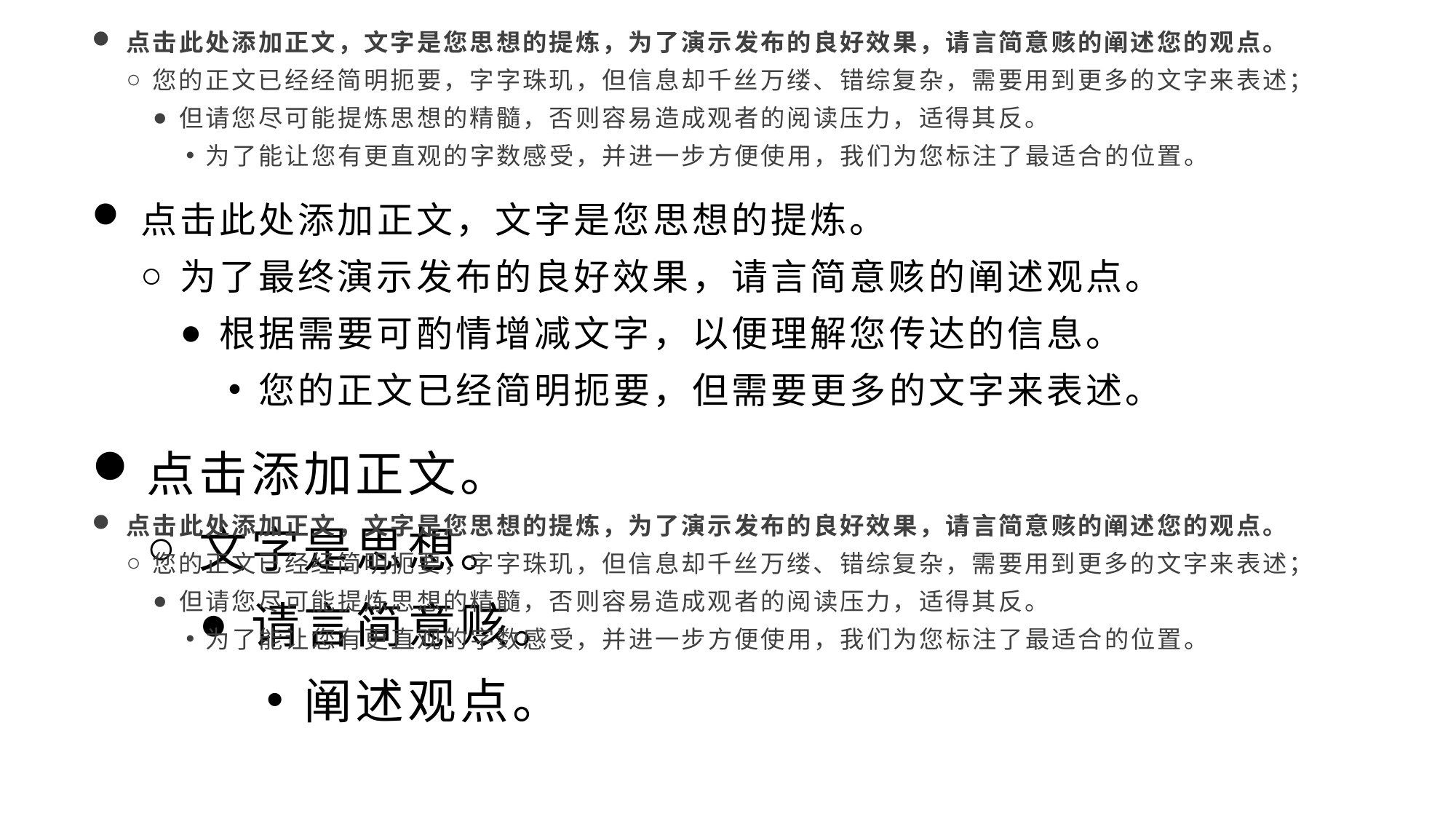

点击此处添加正文，文字是您思想的提炼，为了演示发布的良好效果，请言简意赅的阐述您的观点。
您的正文已经经简明扼要，字字珠玑，但信息却千丝万缕、错综复杂，需要用到更多的文字来表述；
但请您尽可能提炼思想的精髓，否则容易造成观者的阅读压力，适得其反。
为了能让您有更直观的字数感受，并进一步方便使用，我们为您标注了最适合的位置。
点击此处添加正文，文字是您思想的提炼。
为了最终演示发布的良好效果，请言简意赅的阐述观点。
根据需要可酌情增减文字，以便理解您传达的信息。
您的正文已经简明扼要，但需要更多的文字来表述。
点击添加正文。
文字是思想。
请言简意赅。
阐述观点。
点击此处添加正文，文字是您思想的提炼，为了演示发布的良好效果，请言简意赅的阐述您的观点。
您的正文已经经简明扼要，字字珠玑，但信息却千丝万缕、错综复杂，需要用到更多的文字来表述；
但请您尽可能提炼思想的精髓，否则容易造成观者的阅读压力，适得其反。
为了能让您有更直观的字数感受，并进一步方便使用，我们为您标注了最适合的位置。